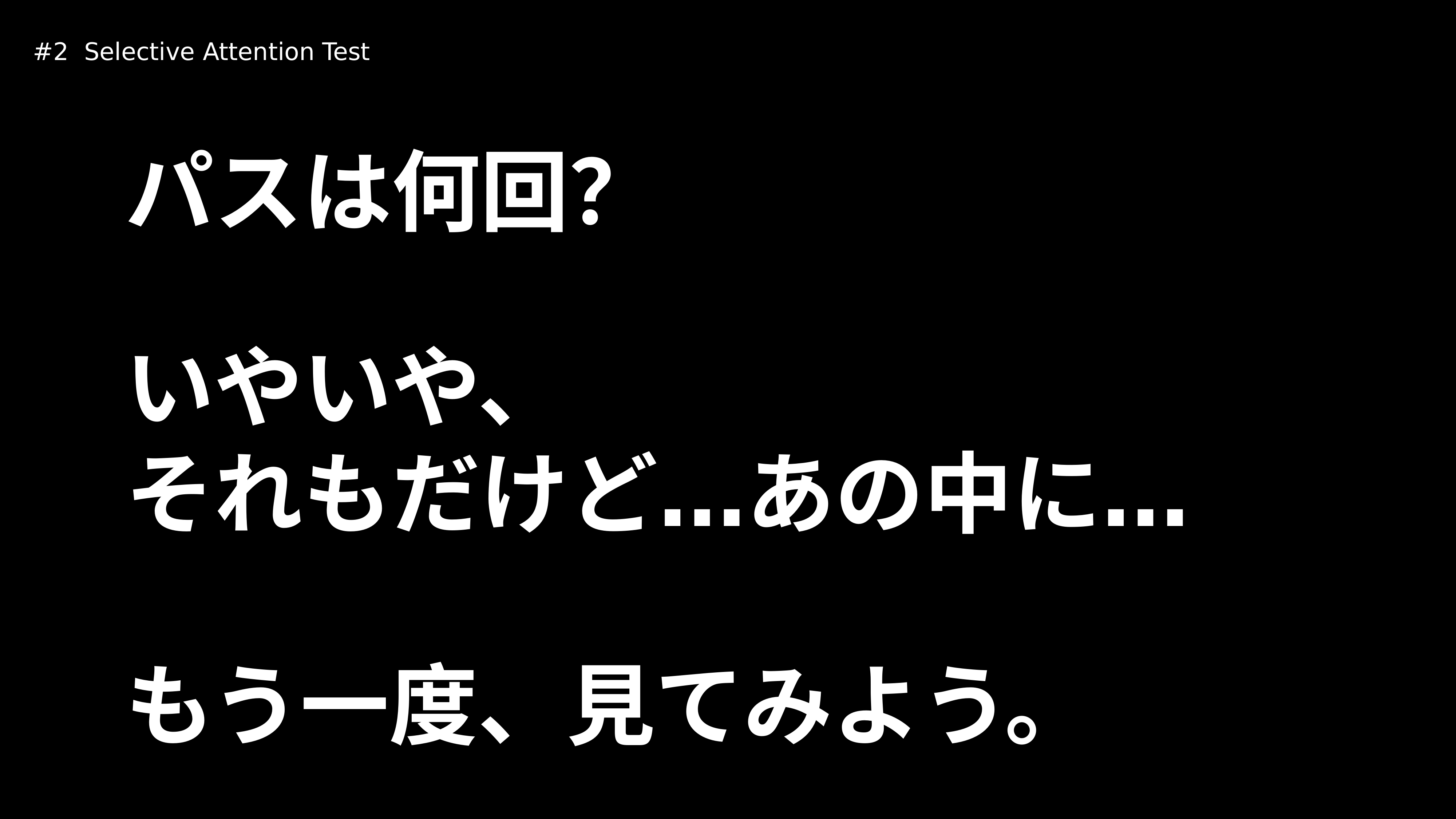

| #2 Selective Attention Test |  |
| --- | --- |
パスは何回？
いやいや、
それもだけど…あの中に…
もう一度、見てみよう。